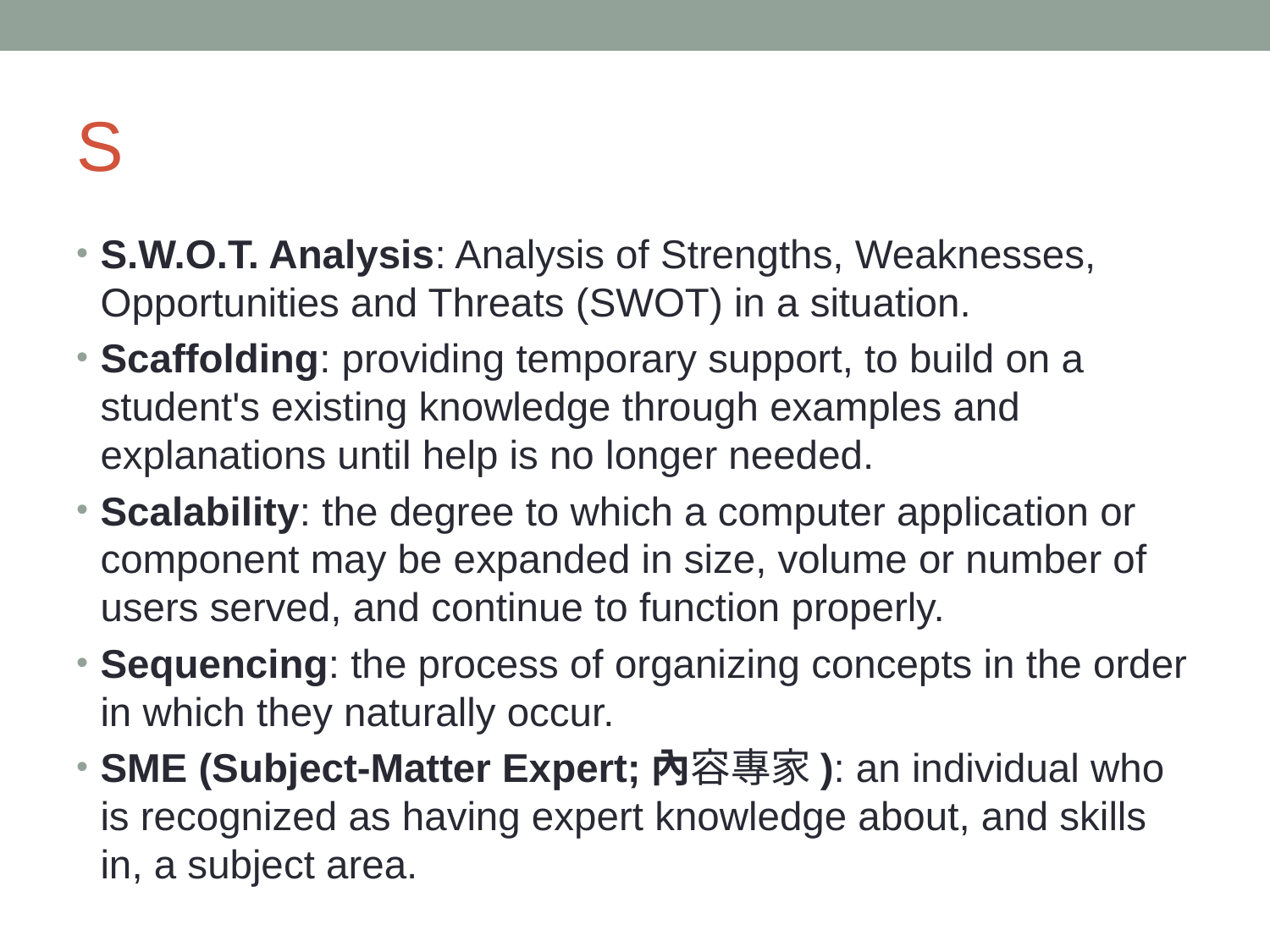

# S
S.W.O.T. Analysis: Analysis of Strengths, Weaknesses, Opportunities and Threats (SWOT) in a situation.
Scaffolding: providing temporary support, to build on a student's existing knowledge through examples and explanations until help is no longer needed.
Scalability: the degree to which a computer application or component may be expanded in size, volume or number of users served, and continue to function properly.
Sequencing: the process of organizing concepts in the order in which they naturally occur.
SME (Subject-Matter Expert;內容專家): an individual who is recognized as having expert knowledge about, and skills in, a subject area.